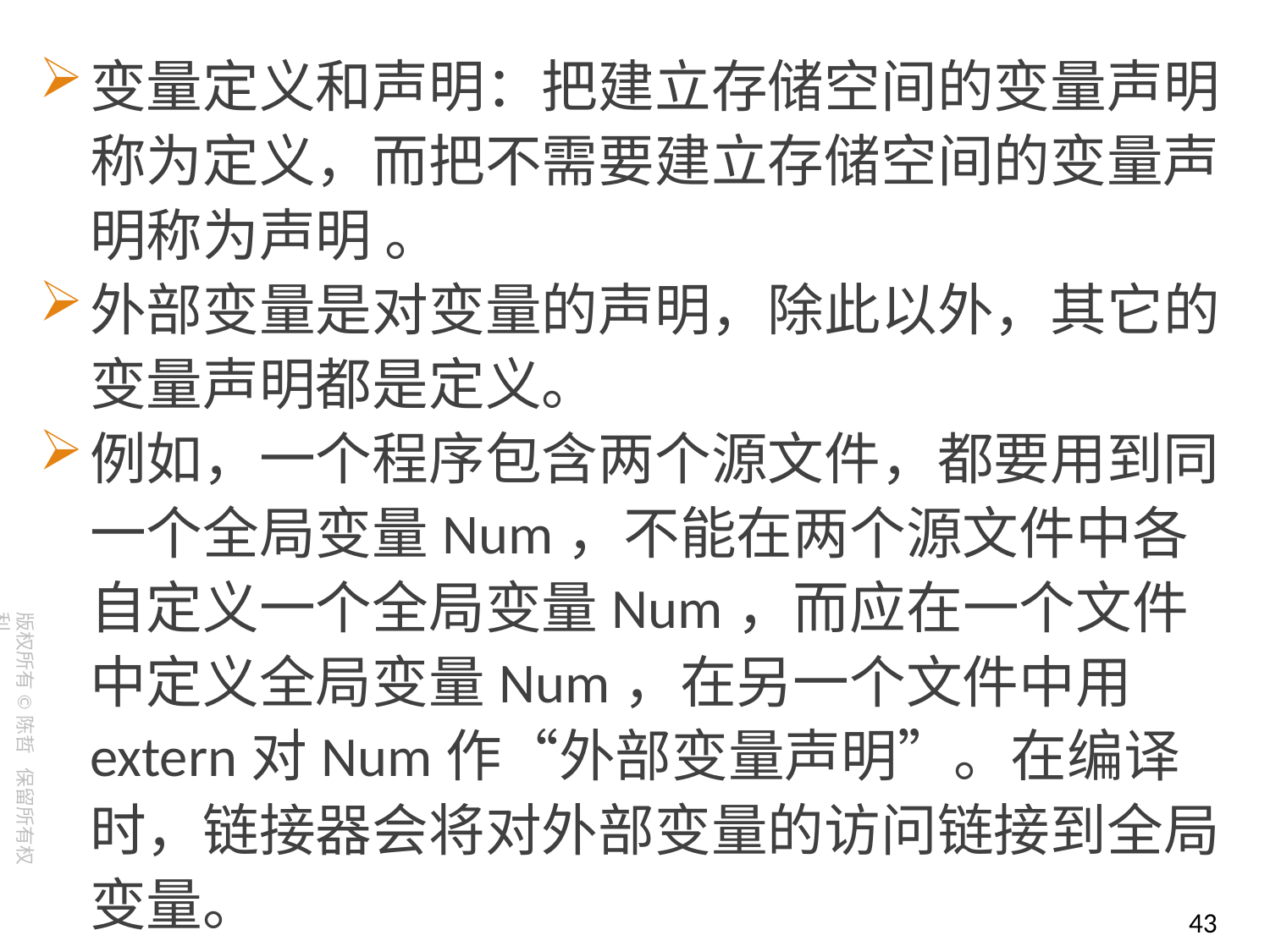

变量定义和声明：把建立存储空间的变量声明称为定义，而把不需要建立存储空间的变量声明称为声明 。
外部变量是对变量的声明，除此以外，其它的变量声明都是定义。
例如，一个程序包含两个源文件，都要用到同一个全局变量Num，不能在两个源文件中各自定义一个全局变量Num，而应在一个文件中定义全局变量Num，在另一个文件中用extern对Num作“外部变量声明”。在编译时，链接器会将对外部变量的访问链接到全局变量。
43